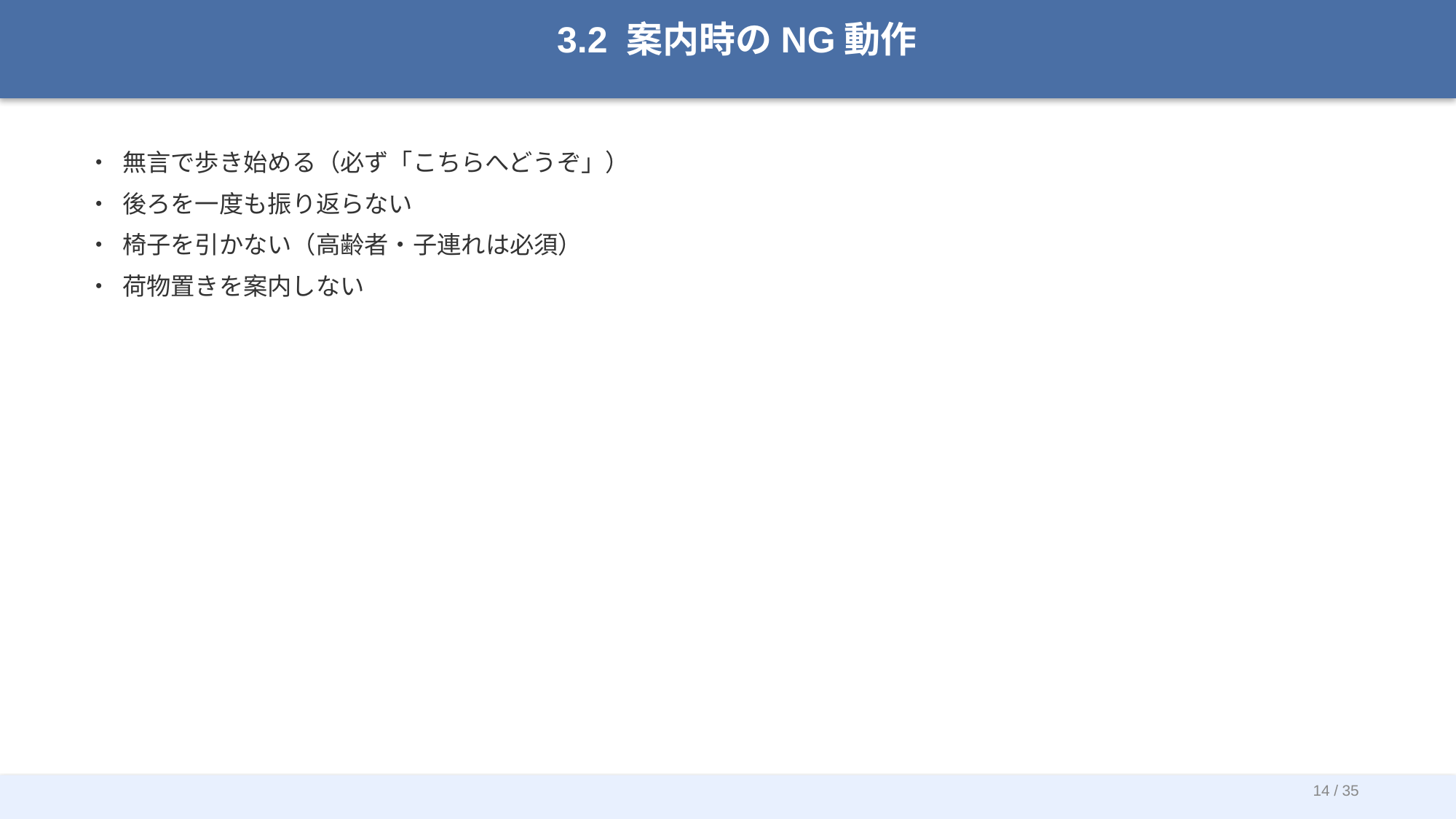

3.2 案内時のNG動作
• 無言で歩き始める（必ず「こちらへどうぞ」）
• 後ろを一度も振り返らない
• 椅子を引かない（高齢者・子連れは必須）
• 荷物置きを案内しない

14 / 35